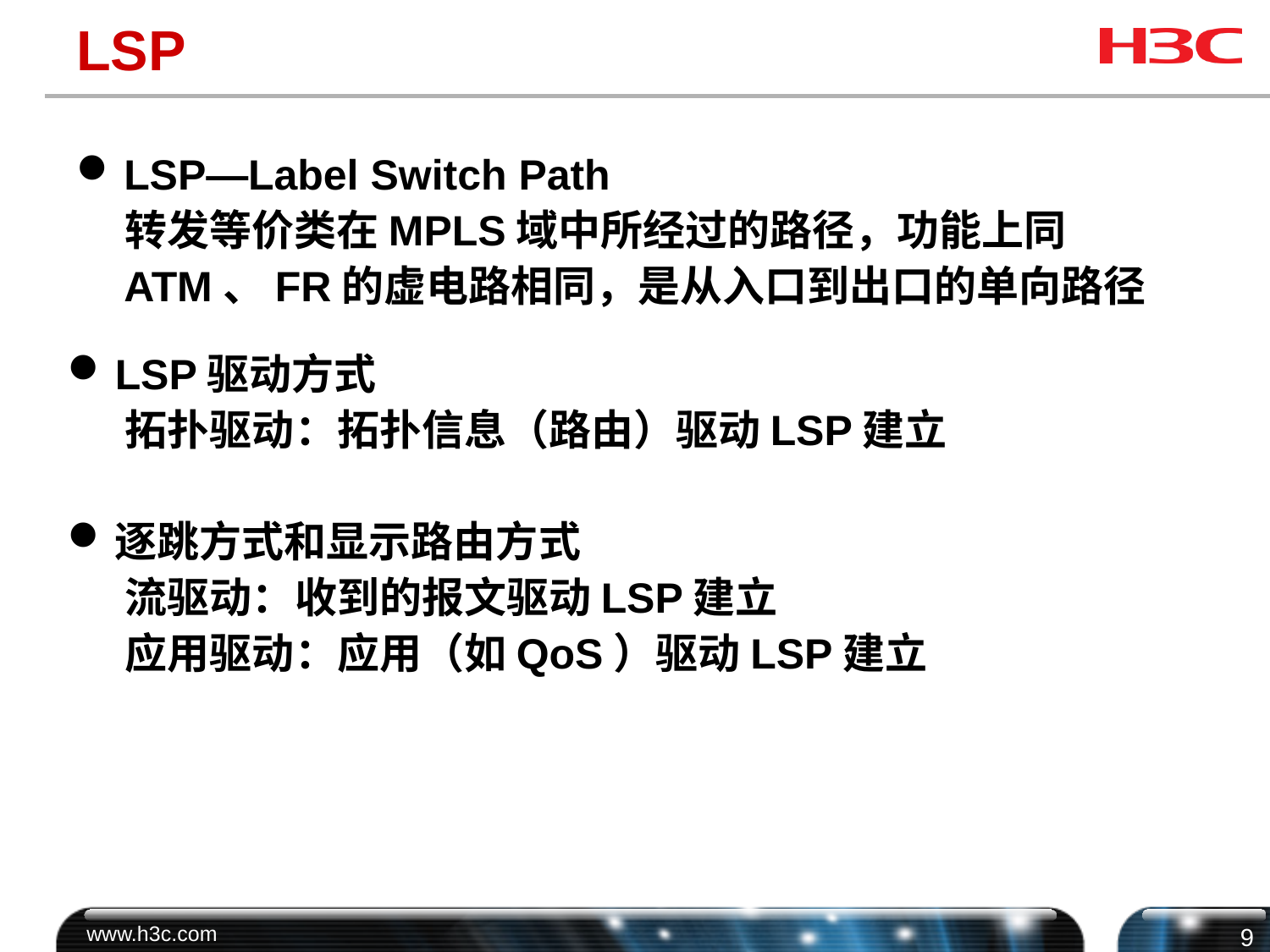

# LSP
LSP—Label Switch Path
    转发等价类在MPLS域中所经过的路径，功能上同ATM、FR的虚电路相同，是从入口到出口的单向路径
LSP驱动方式
     拓扑驱动：拓扑信息（路由）驱动LSP建立

逐跳方式和显示路由方式
     流驱动：收到的报文驱动LSP建立
     应用驱动：应用（如QoS）驱动LSP建立